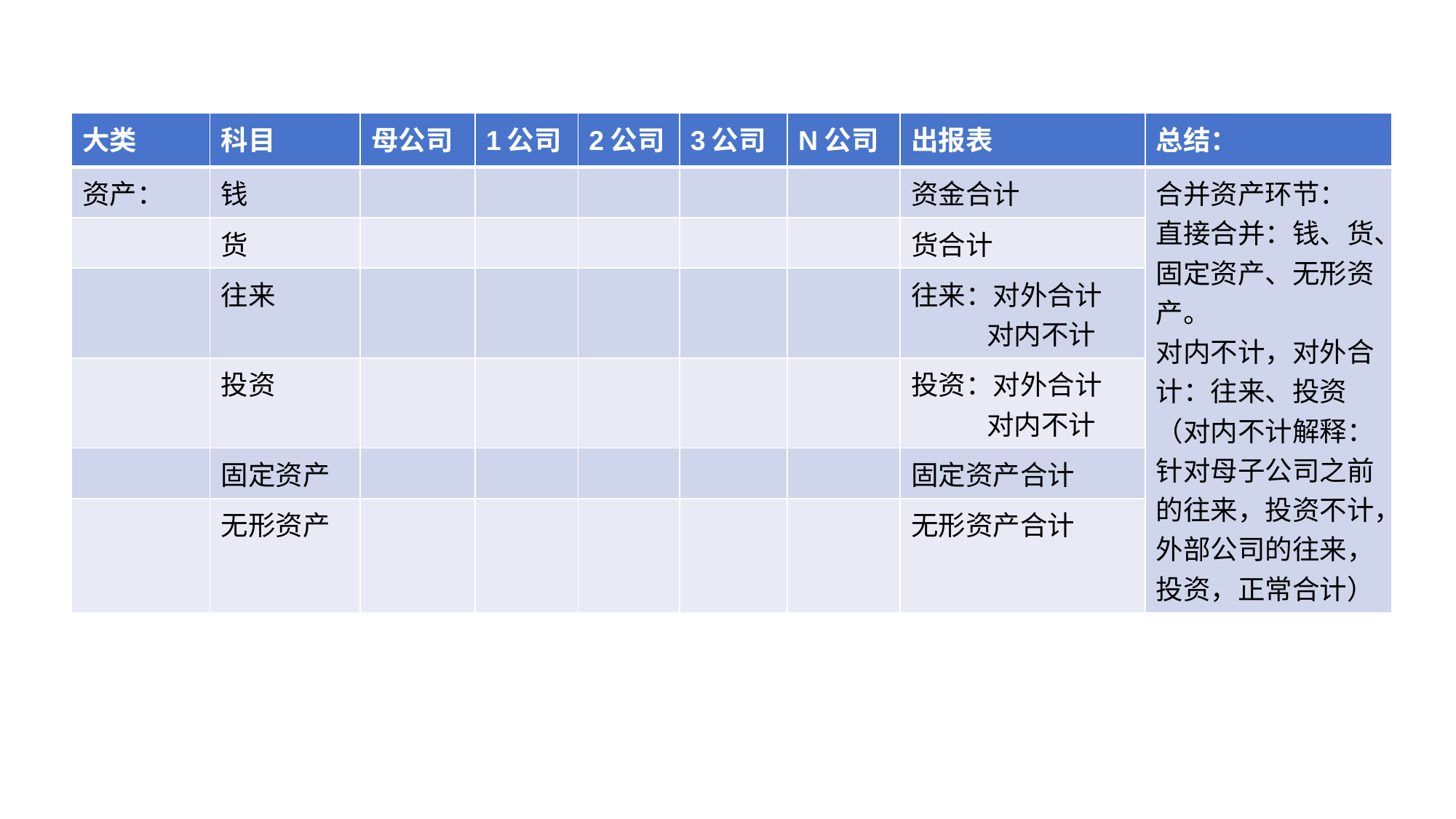

| 大类 | 科目 | 母公司 | 1公司 | 2公司 | 3公司 | N公司 | 出报表 | 总结： |
| --- | --- | --- | --- | --- | --- | --- | --- | --- |
| 资产： | 钱 |  |  |  |  |  | 资金合计 | 合并资产环节： 直接合并：钱、货、固定资产、无形资产。 对内不计，对外合计：往来、投资 （对内不计解释：针对母子公司之前的往来，投资不计，外部公司的往来，投资，正常合计） |
|  | 货 |  |  |  |  |  | 货合计 |  |
|  | 往来 |  |  |  |  |  | 往来：对外合计 对内不计 |  |
|  | 投资 |  |  |  |  |  | 投资：对外合计 对内不计 |  |
|  | 固定资产 |  |  |  |  |  | 固定资产合计 |  |
|  | 无形资产 |  |  |  |  |  | 无形资产合计 |  |